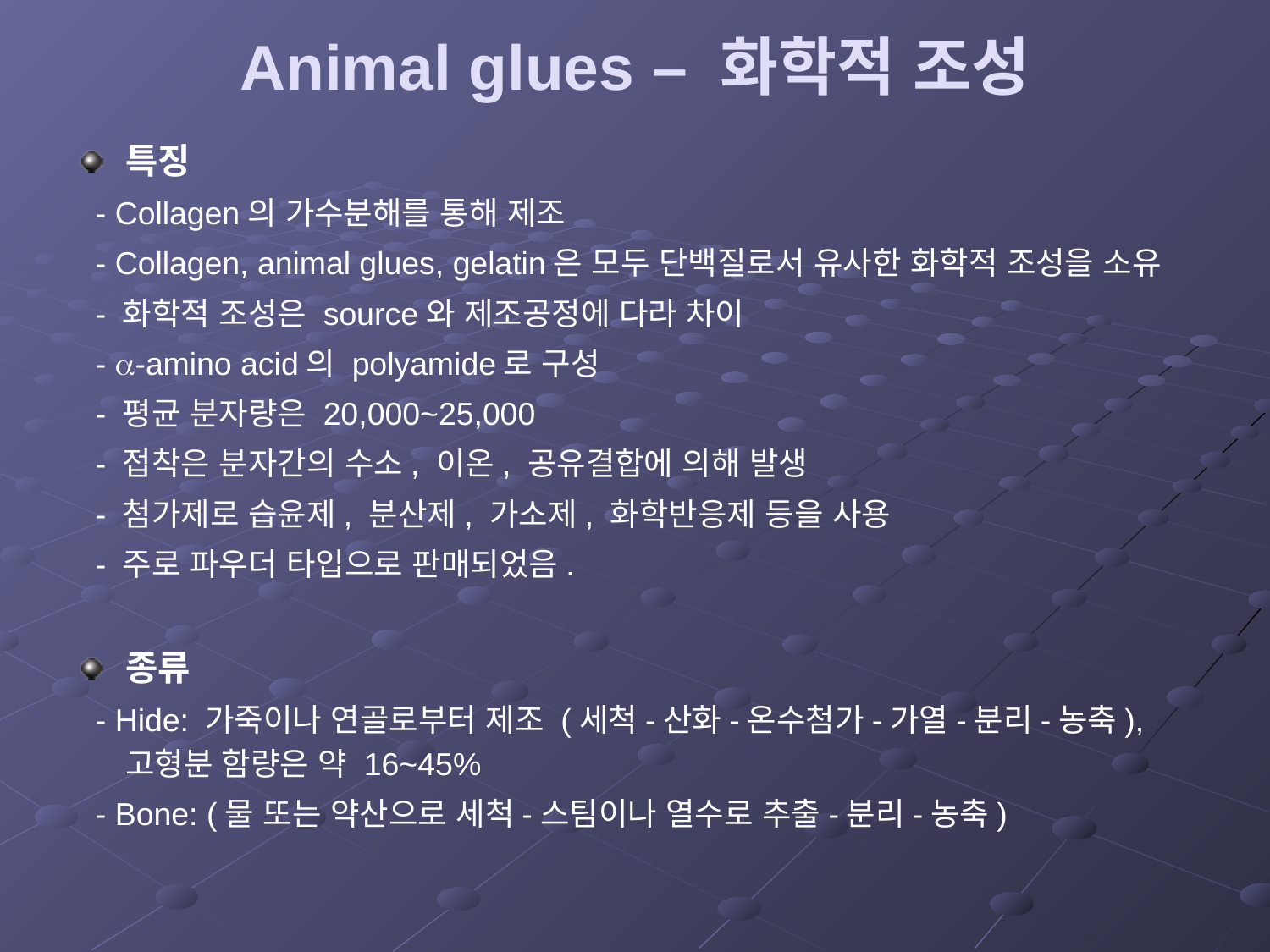

# Animal glues – 화학적 조성
특징
  - Collagen의 가수분해를 통해 제조
  - Collagen, animal glues, gelatin은 모두 단백질로서 유사한 화학적 조성을 소유
  - 화학적 조성은 source와 제조공정에 다라 차이
  - α-amino acid의 polyamide로 구성
  - 평균 분자량은 20,000~25,000
  - 접착은 분자간의 수소, 이온, 공유결합에 의해 발생
  - 첨가제로 습윤제, 분산제, 가소제, 화학반응제 등을 사용
  - 주로 파우더 타입으로 판매되었음.

종류
  - Hide: 가죽이나 연골로부터 제조 (세척-산화-온수첨가-가열-분리-농축), 고형분 함량은 약 16~45%
  - Bone: (물 또는 약산으로 세척-스팀이나 열수로 추출-분리-농축)